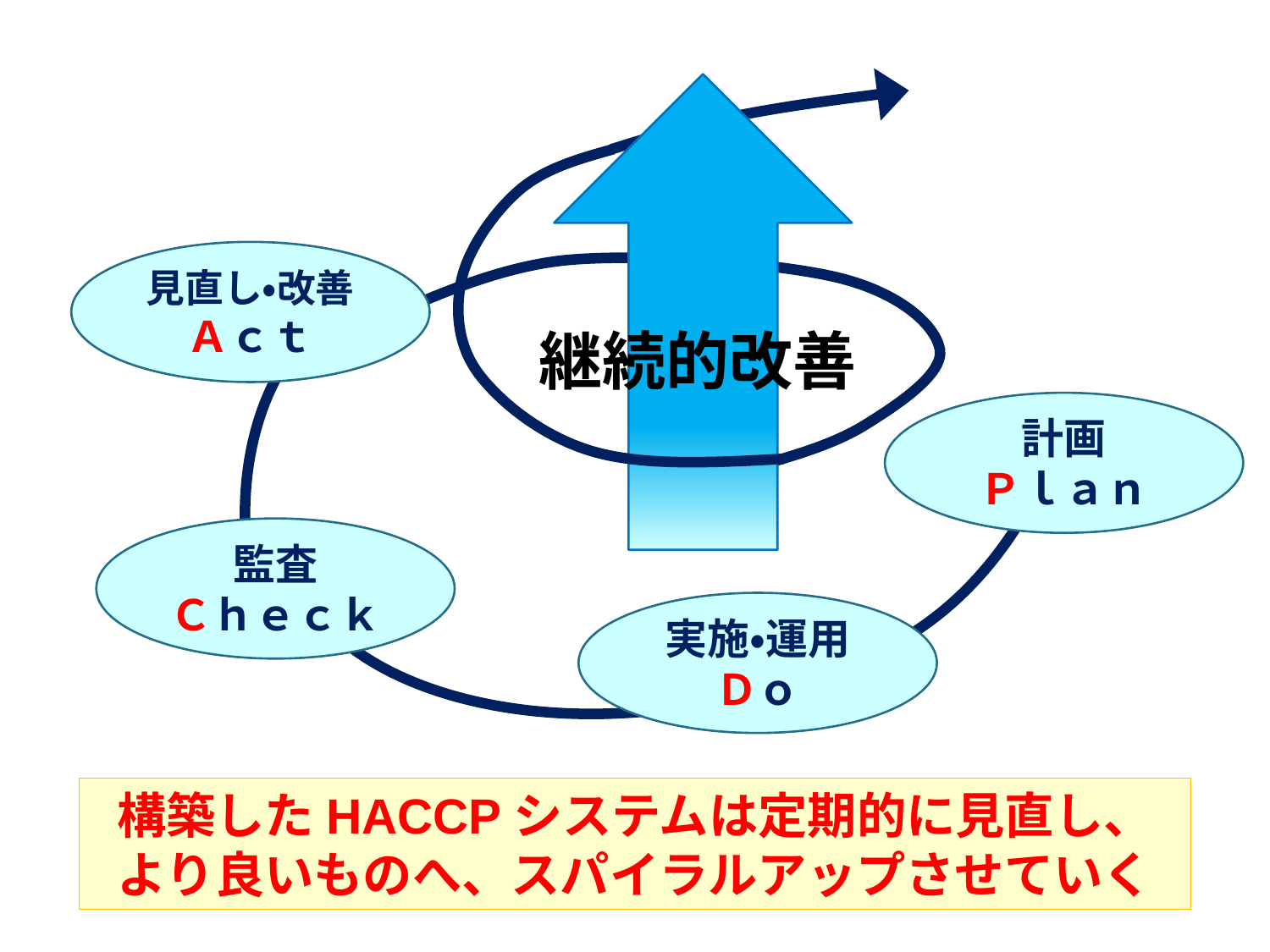

見直し・改善Ａｃｔ

継続的改善

計画
Ｐｌａｎ
監査
Ｃｈｅｃｋ
実施・運用
Ｄｏ

構築したHACCPシステムは定期的に見直し、
より良いものへ、スパイラルアップさせていく